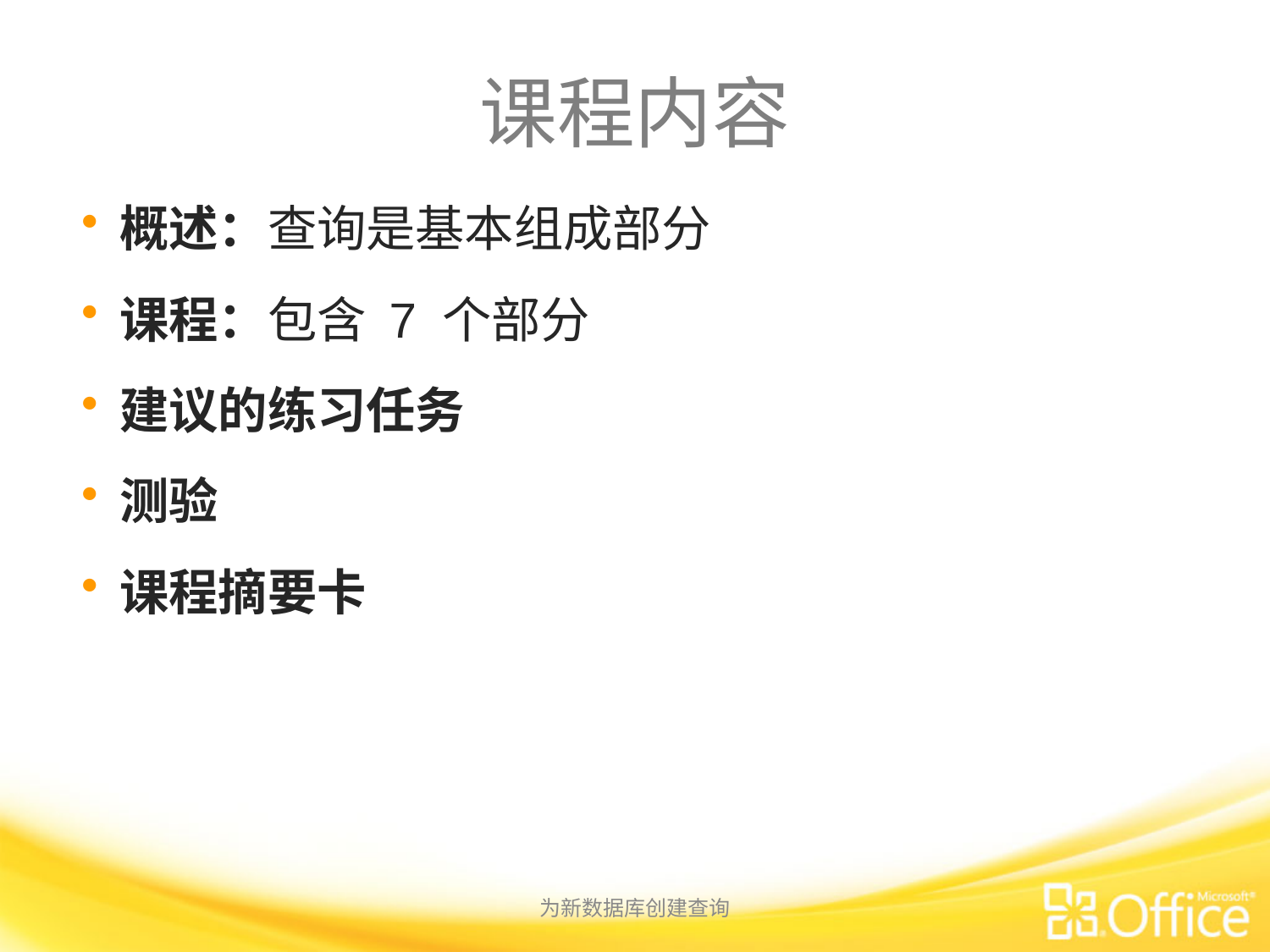

# 课程内容
概述：查询是基本组成部分
课程：包含 7 个部分
建议的练习任务
测验
课程摘要卡

为新数据库创建查询